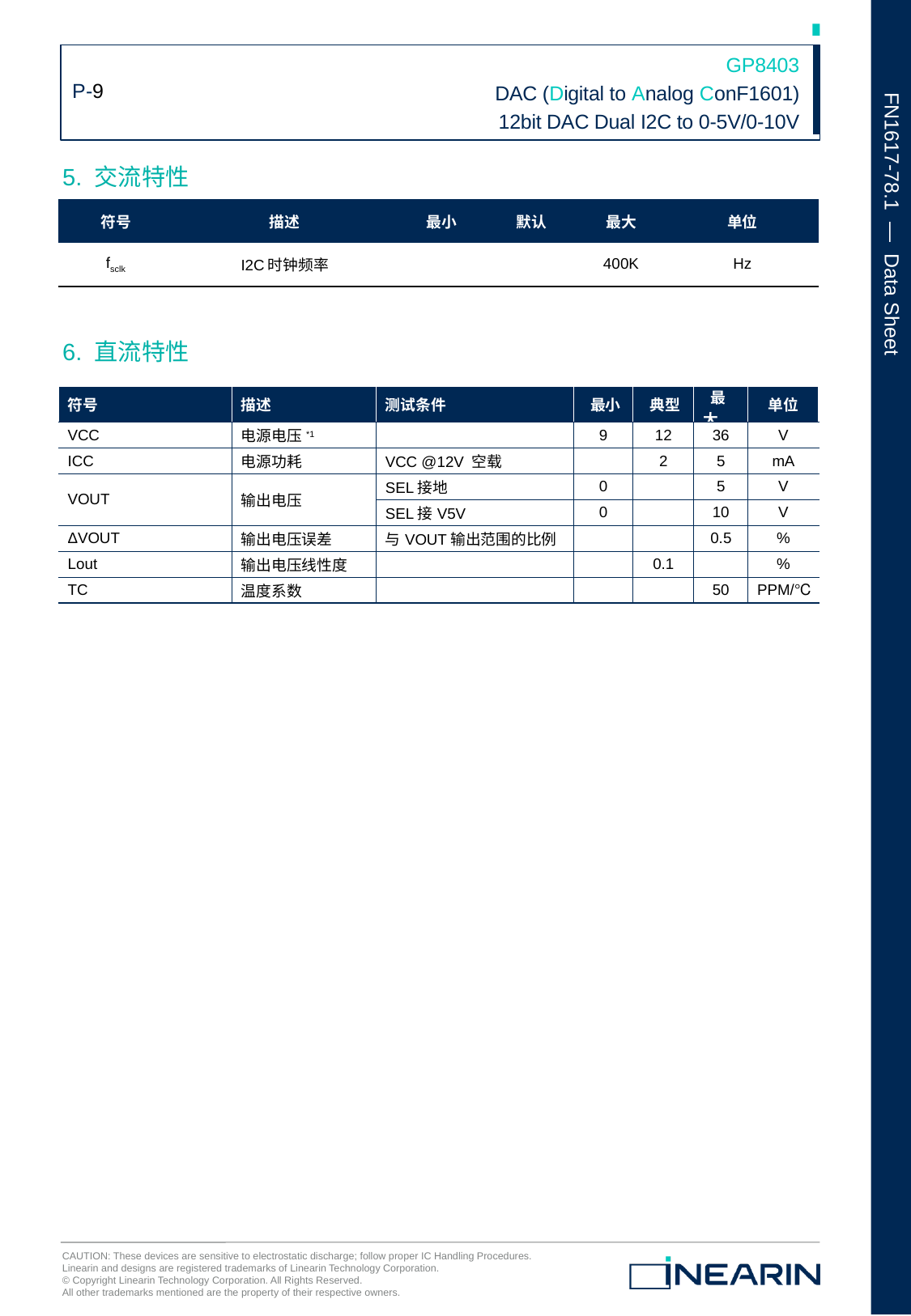

5. 交流特性
| 符号 | 描述 | 最小 | 默认 | 最大 | 单位 |
| --- | --- | --- | --- | --- | --- |
| fsclk | I2C时钟频率 |  |  | 400K | Hz |
6. 直流特性
| 符号 | 描述 | 测试条件 | 最小 | 典型 | 最大 | 单位 |
| --- | --- | --- | --- | --- | --- | --- |
| VCC | 电源电压\*1 |  | 9 | 12 | 36 | V |
| ICC | 电源功耗 | VCC @12V 空载 |  | 2 | 5 | mA |
| VOUT | 输出电压 | SEL接地 | 0 |  | 5 | V |
|  |  | SEL接V5V | 0 |  | 10 | V |
| ΔVOUT | 输出电压误差 | 与VOUT输出范围的比例 |  |  | 0.5 | % |
| Lout | 输出电压线性度 |  |  | 0.1 |  | % |
| TC | 温度系数 |  |  |  | 50 | PPM/℃ |